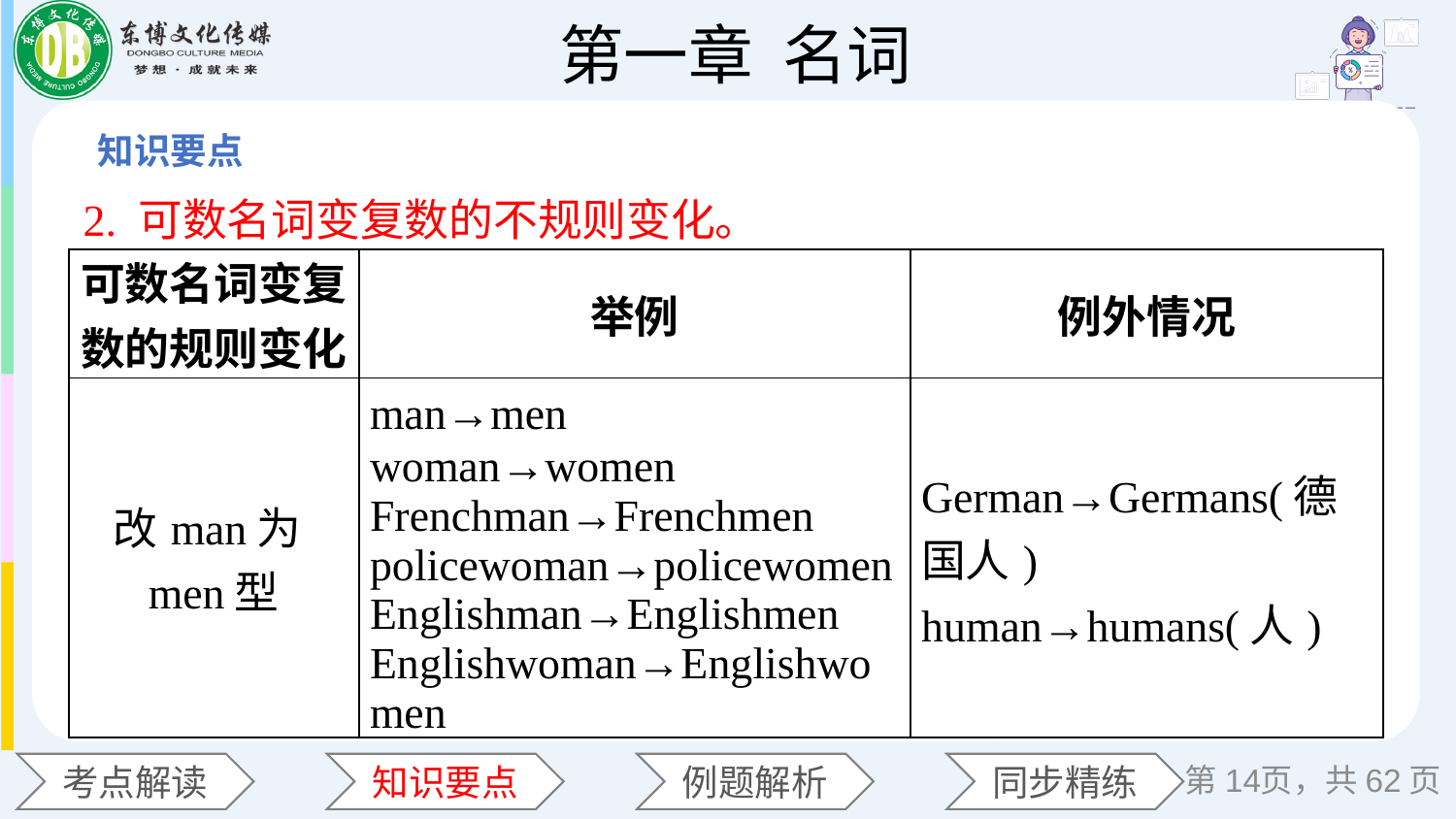

2. 可数名词变复数的不规则变化。

| 可数名词变复数的规则变化 | 举例 | 例外情况 |
| --- | --- | --- |
| 改man为men型 | man→men　woman→women Frenchman→Frenchmen policewoman→policewomen Englishman→Englishmen Englishwoman→Englishwomen | German→Germans(德国人) human→humans(人) |
第14页，共62页